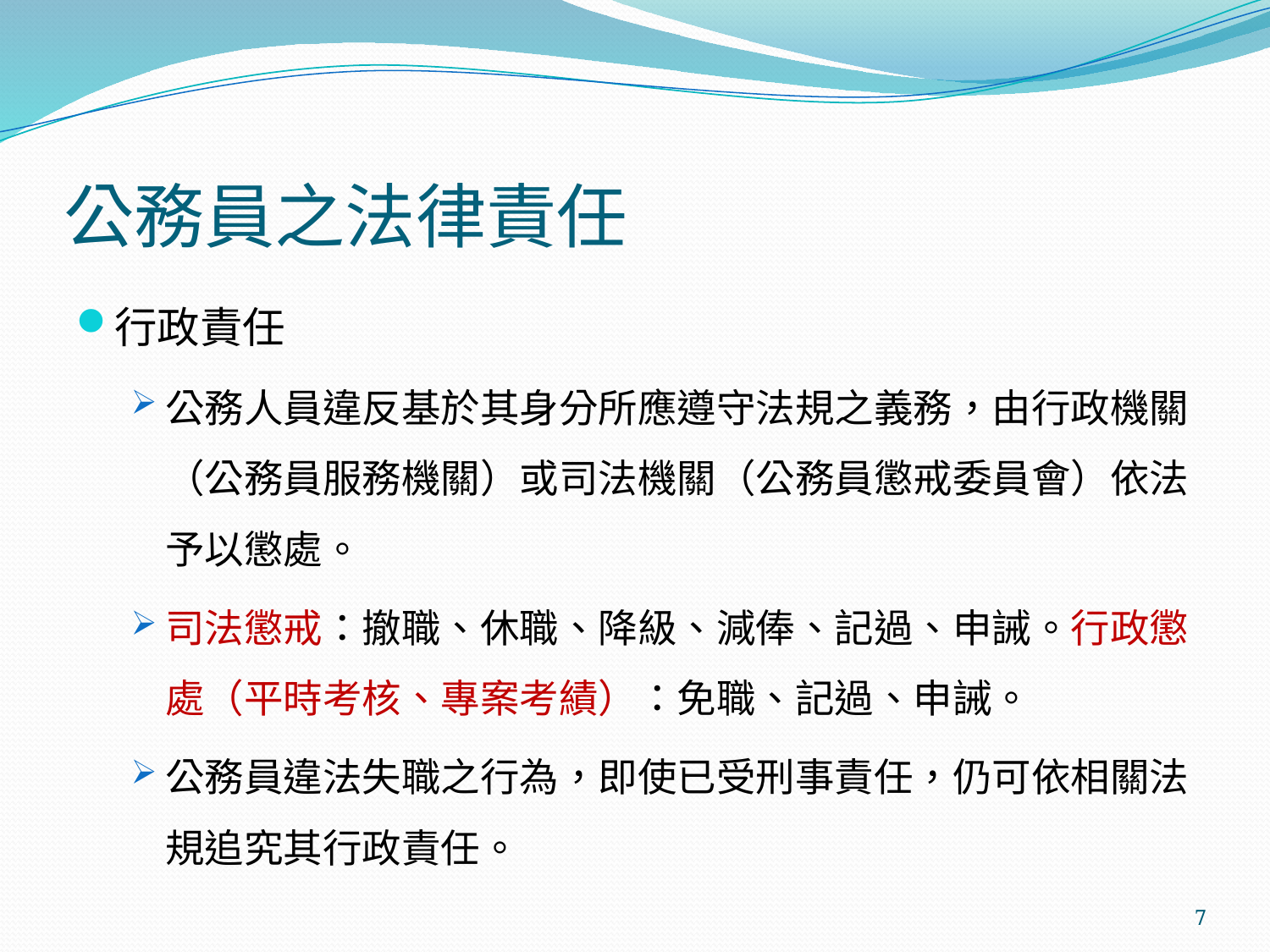

# 公務員之法律責任
行政責任
公務人員違反基於其身分所應遵守法規之義務，由行政機關（公務員服務機關）或司法機關（公務員懲戒委員會）依法予以懲處。
司法懲戒：撤職、休職、降級、減俸、記過、申誡。行政懲處（平時考核、專案考績）：免職、記過、申誡。
公務員違法失職之行為，即使已受刑事責任，仍可依相關法規追究其行政責任。

7